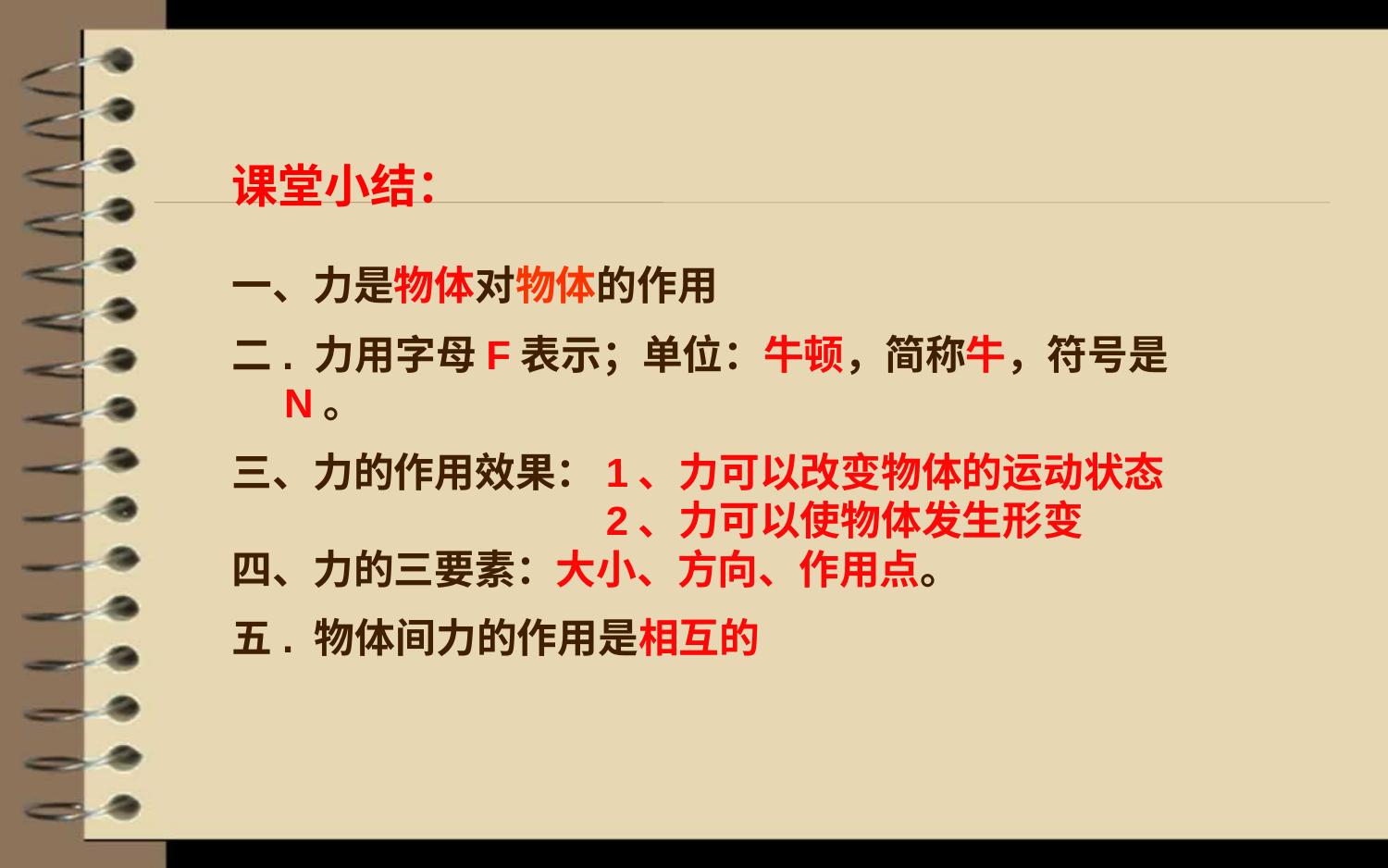

课堂小结：

一、力是物体对物体的作用
二. 力用字母F表示；单位：牛顿，简称牛，符号是 N。
三、力的作用效果：1、力可以改变物体的运动状态
                                 2、力可以使物体发生形变
四、力的三要素：大小、方向、作用点。
五. 物体间力的作用是相互的